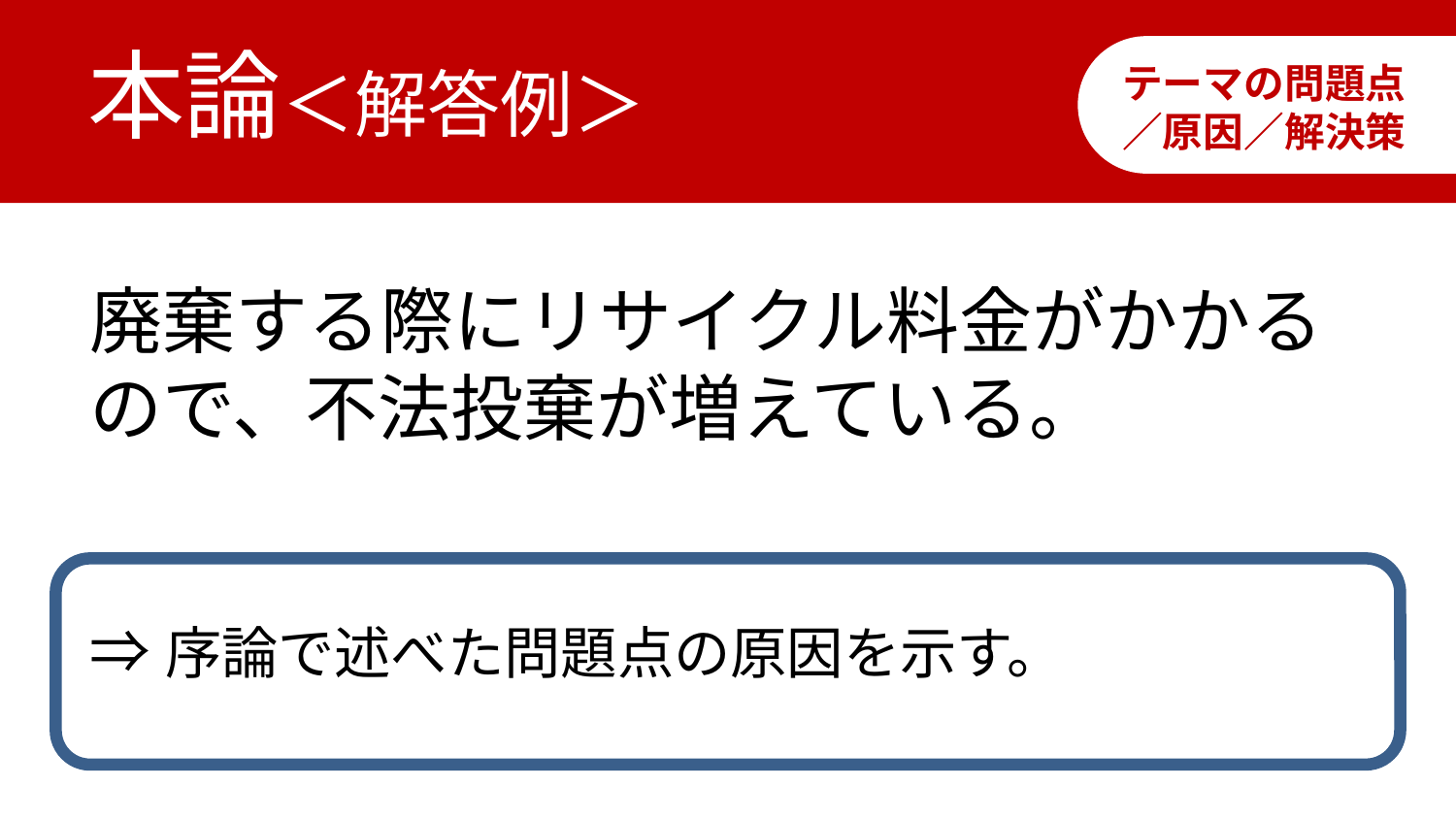

本論＜解答例＞

テーマの問題点
／原因／解決策
廃棄する際にリサイクル料金がかかるので、不法投棄が増えている。

⇒序論で述べた問題点の原因を示す。